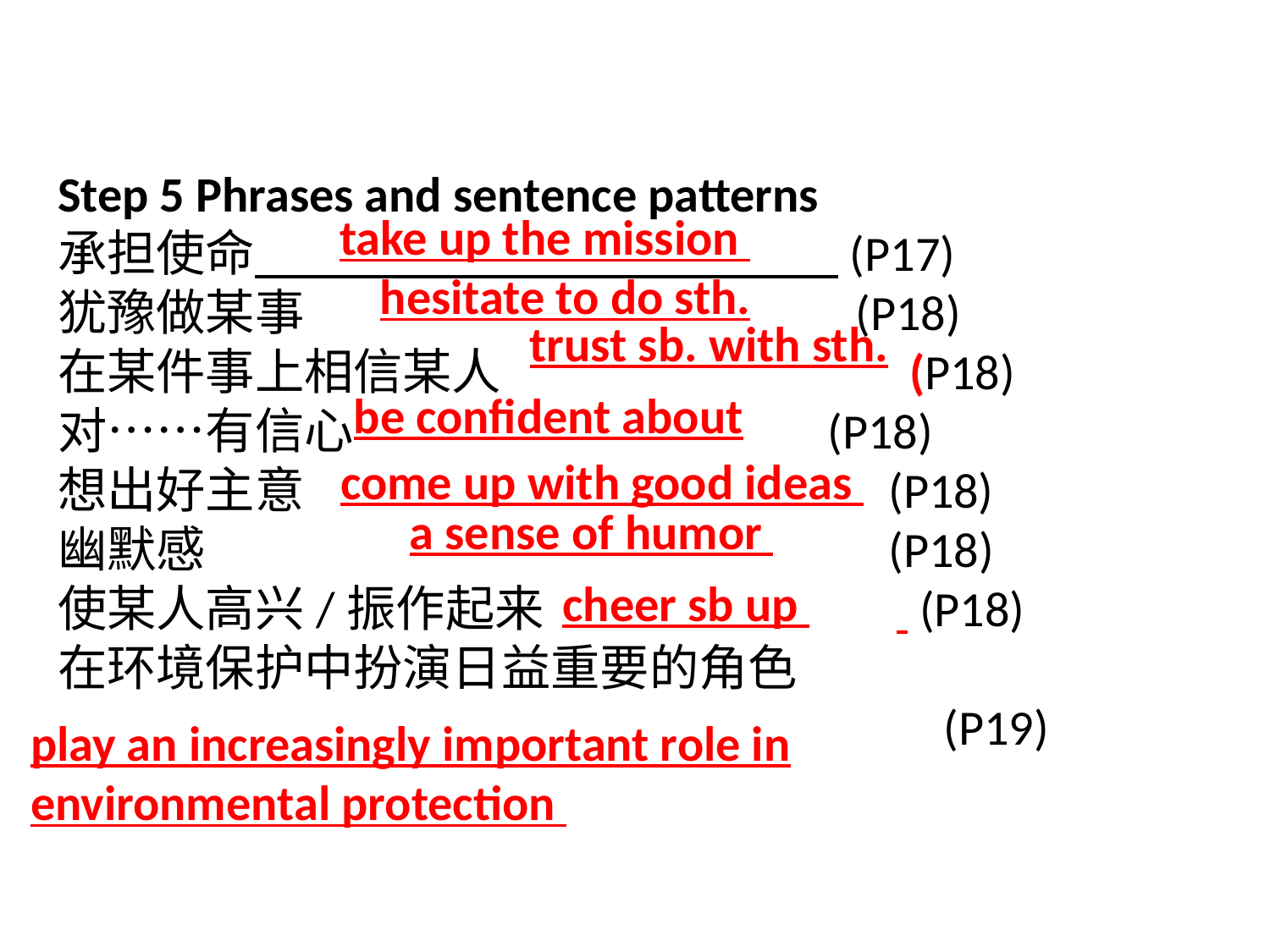

take up the mission
hesitate to do sth.
trust sb. with sth.
be confident about
# Step 5 Phrases and sentence patterns
承担使命                                                     (P17)
犹豫做某事                                                 (P18)
在某件事上相信某人                                    (P18)
对……有信心                                          (P18)
想出好主意                                                    (P18)
幽默感                                                             (P18)
使某人高兴/振作起来                                 (P18)
在环境保护中扮演日益重要的角色
                                                                               (P19)

come up with good ideas
a sense of humor
cheer sb up
play an increasingly important role in environmental protection